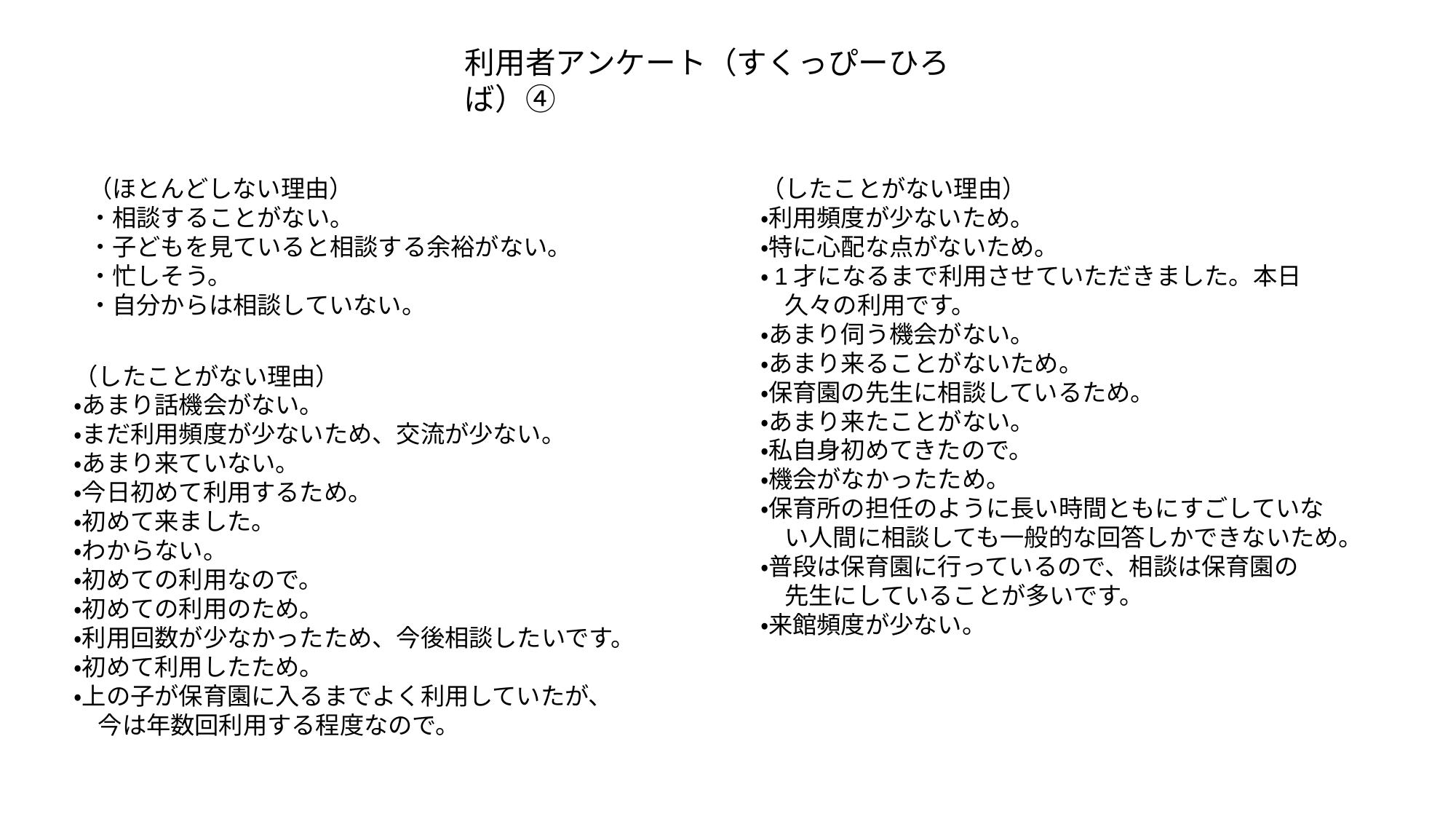

利用者アンケート（すくっぴーひろば）④
（ほとんどしない理由）
・相談することがない。
・子どもを見ていると相談する余裕がない。
・忙しそう。
・自分からは相談していない。

（したことがない理由）
・利用頻度が少ないため。
・特に心配な点がないため。
・1才になるまで利用させていただきました。本日
　久々の利用です。
・あまり伺う機会がない。
・あまり来ることがないため。
・保育園の先生に相談しているため。
・あまり来たことがない。
・私自身初めてきたので。
・機会がなかったため。
・保育所の担任のように長い時間ともにすごしていな
　い人間に相談しても一般的な回答しかできないため。
・普段は保育園に行っているので、相談は保育園の
　先生にしていることが多いです。
・来館頻度が少ない。

（したことがない理由）
・あまり話機会がない。
・まだ利用頻度が少ないため、交流が少ない。
・あまり来ていない。
・今日初めて利用するため。
・初めて来ました。
・わからない。
・初めての利用なので。
・初めての利用のため。
・利用回数が少なかったため、今後相談したいです。
・初めて利用したため。
・上の子が保育園に入るまでよく利用していたが、
　今は年数回利用する程度なので。